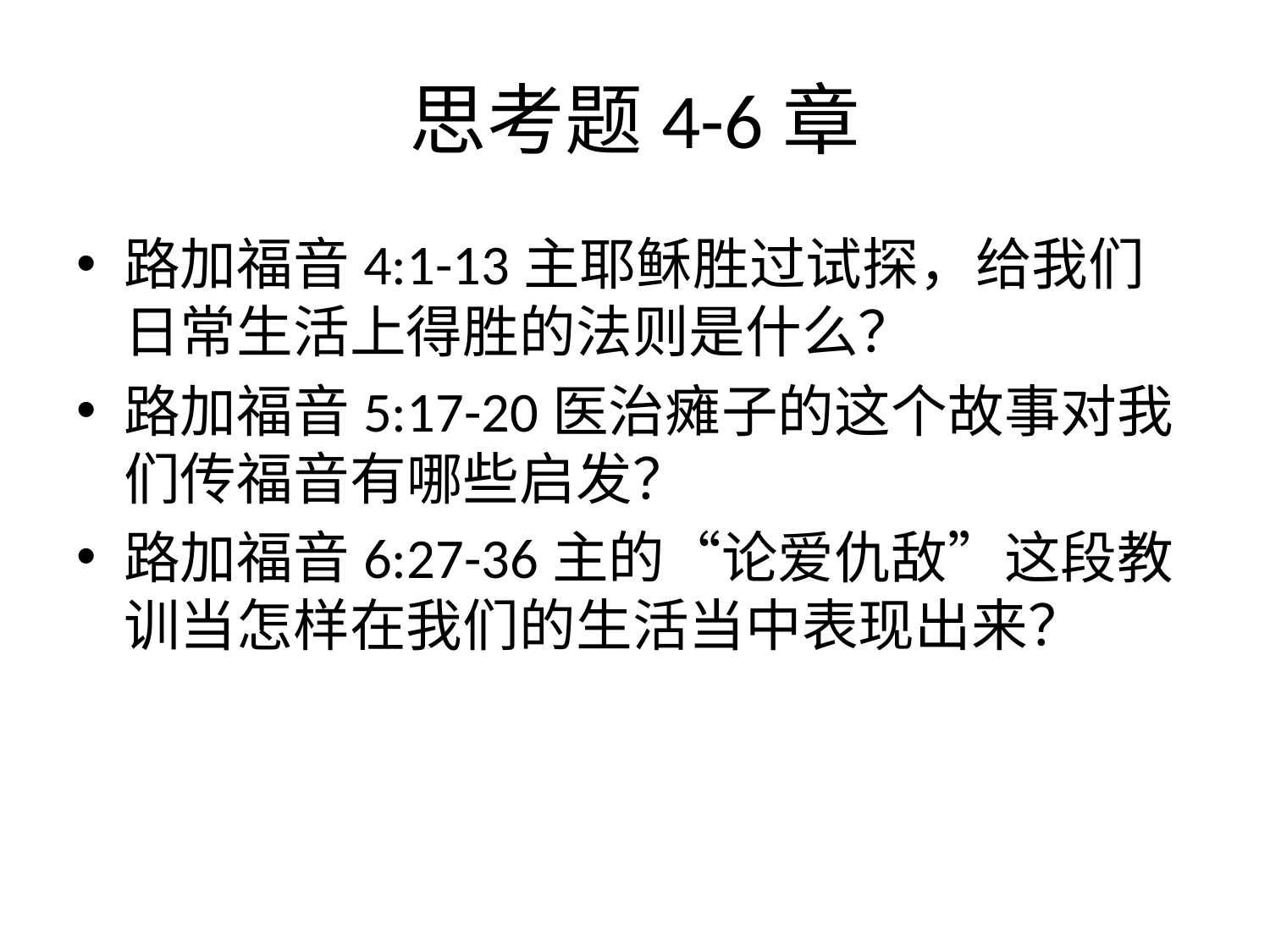

# 思考题4-6章
路加福音4:1-13主耶稣胜过试探，给我们日常生活上得胜的法则是什么？
路加福音5:17-20医治瘫子的这个故事对我们传福音有哪些启发？
路加福音6:27-36主的“论爱仇敌”这段教训当怎样在我们的生活当中表现出来？